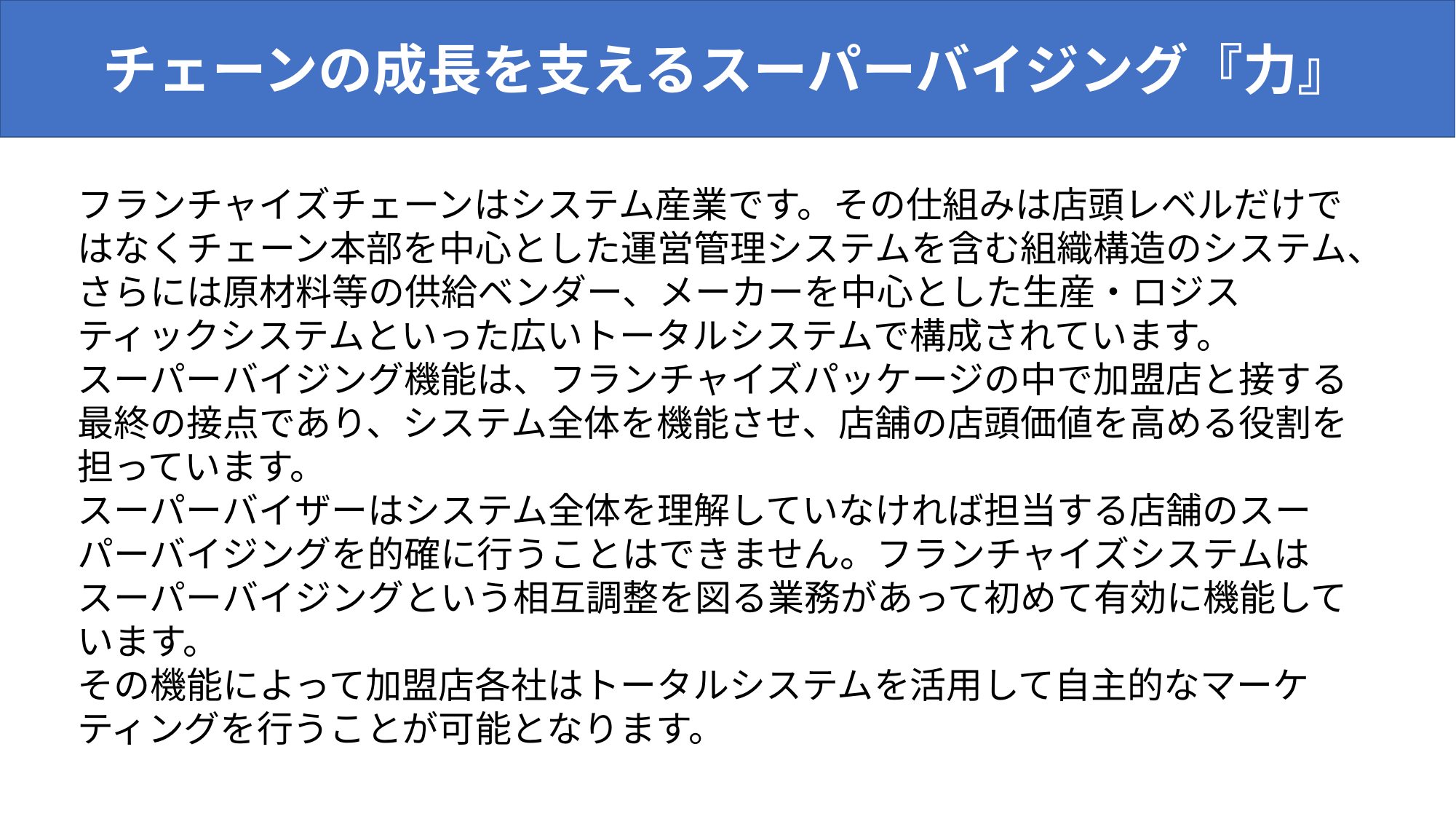

チェーンの成長を支えるスーパーバイジング『力』
フランチャイズチェーンはシステム産業です。その仕組みは店頭レベルだけではなくチェーン本部を中心とした運営管理システムを含む組織構造のシステム、さらには原材料等の供給ベンダー、メーカーを中心とした生産・ロジスティックシステムといった広いトータルシステムで構成されています。
スーパーバイジング機能は、フランチャイズパッケージの中で加盟店と接する最終の接点であり、システム全体を機能させ、店舗の店頭価値を高める役割を担っています。
スーパーバイザーはシステム全体を理解していなければ担当する店舗のスーパーバイジングを的確に行うことはできません。フランチャイズシステムはスーパーバイジングという相互調整を図る業務があって初めて有効に機能しています。
その機能によって加盟店各社はトータルシステムを活用して自主的なマーケティングを行うことが可能となります。